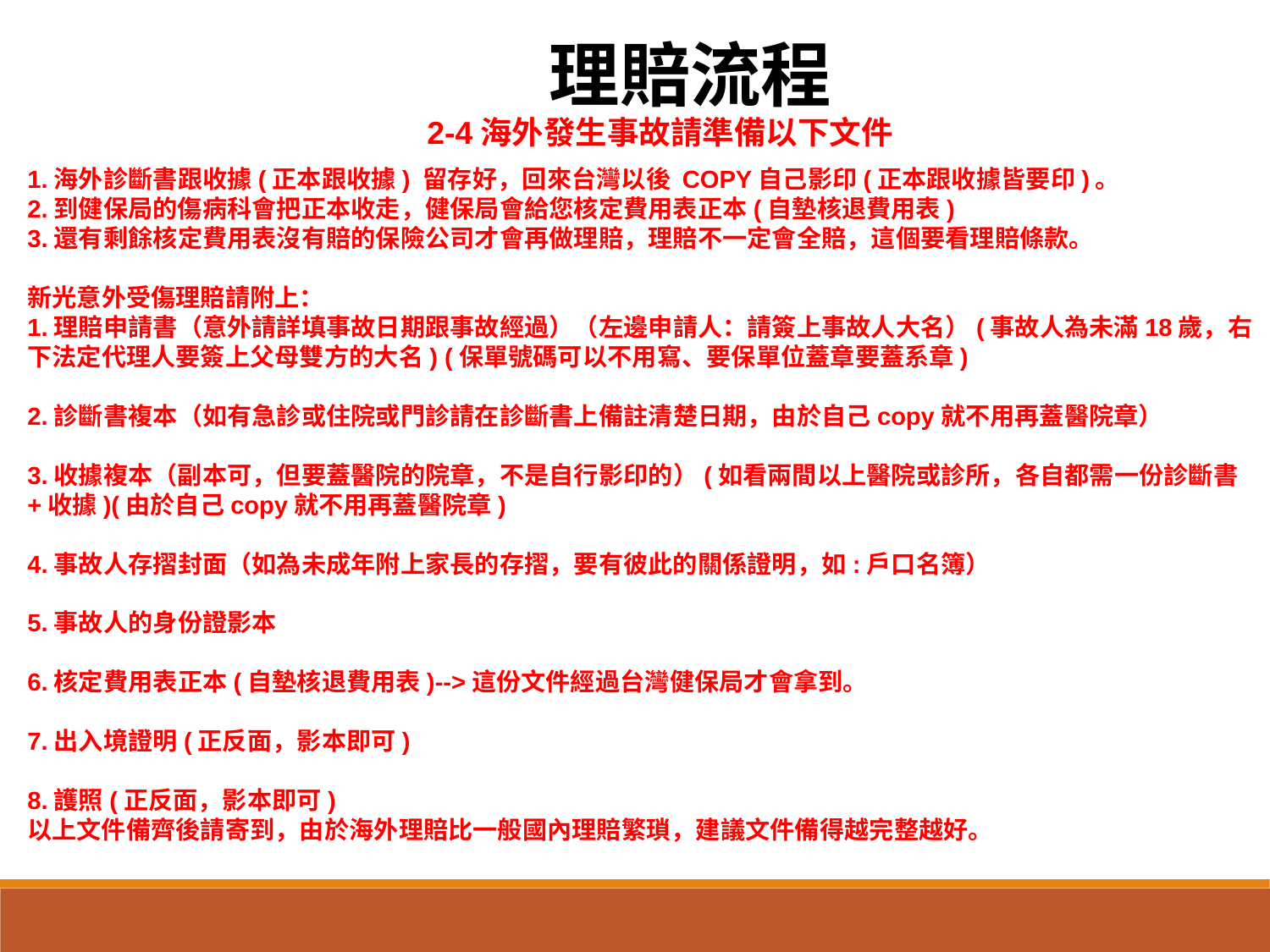

理賠流程
2-4海外發生事故請準備以下文件
1.海外診斷書跟收據(正本跟收據) 留存好，回來台灣以後 COPY自己影印(正本跟收據皆要印)。
2.到健保局的傷病科會把正本收走，健保局會給您核定費用表正本(自墊核退費用表)
3.還有剩餘核定費用表沒有賠的保險公司才會再做理賠，理賠不一定會全賠，這個要看理賠條款。

新光意外受傷理賠請附上：
1.理賠申請書（意外請詳填事故日期跟事故經過）（左邊申請人：請簽上事故人大名）(事故人為未滿18歲，右下法定代理人要簽上父母雙方的大名) (保單號碼可以不用寫、要保單位蓋章要蓋系章)

2.診斷書複本（如有急診或住院或門診請在診斷書上備註清楚日期，由於自己copy就不用再蓋醫院章）

3.收據複本（副本可，但要蓋醫院的院章，不是自行影印的）(如看兩間以上醫院或診所，各自都需一份診斷書+收據)(由於自己copy就不用再蓋醫院章)

4.事故人存摺封面（如為未成年附上家長的存摺，要有彼此的關係證明，如:戶口名簿）

5.事故人的身份證影本

6.核定費用表正本(自墊核退費用表)-->這份文件經過台灣健保局才會拿到。

7.出入境證明(正反面，影本即可)

8.護照(正反面，影本即可)
以上文件備齊後請寄到，由於海外理賠比一般國內理賠繁瑣，建議文件備得越完整越好。